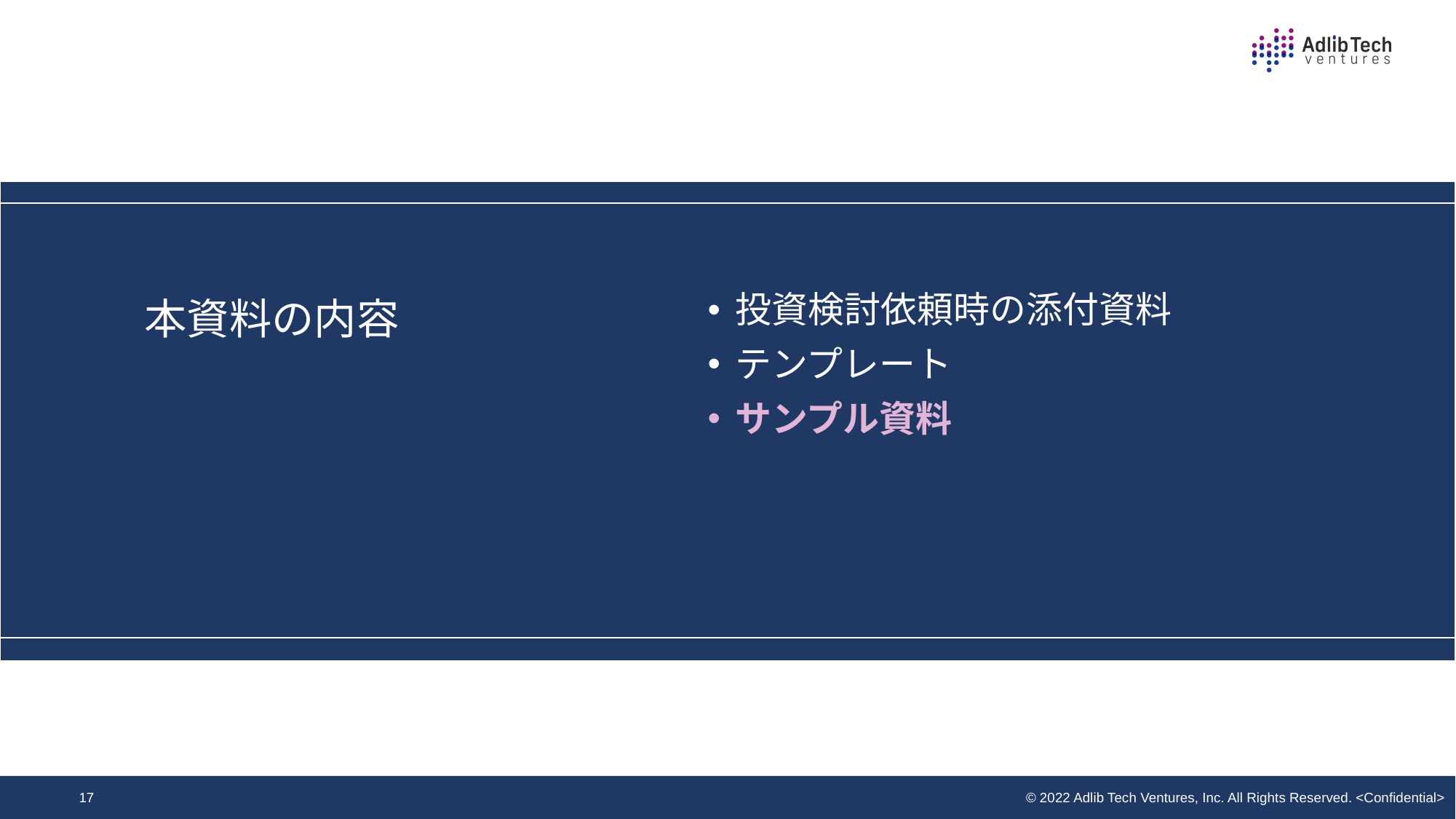

投資検討依頼時の添付資料
テンプレート
サンプル資料
17
© 2022 Adlib Tech Ventures, Inc. All Rights Reserved. <Confidential>